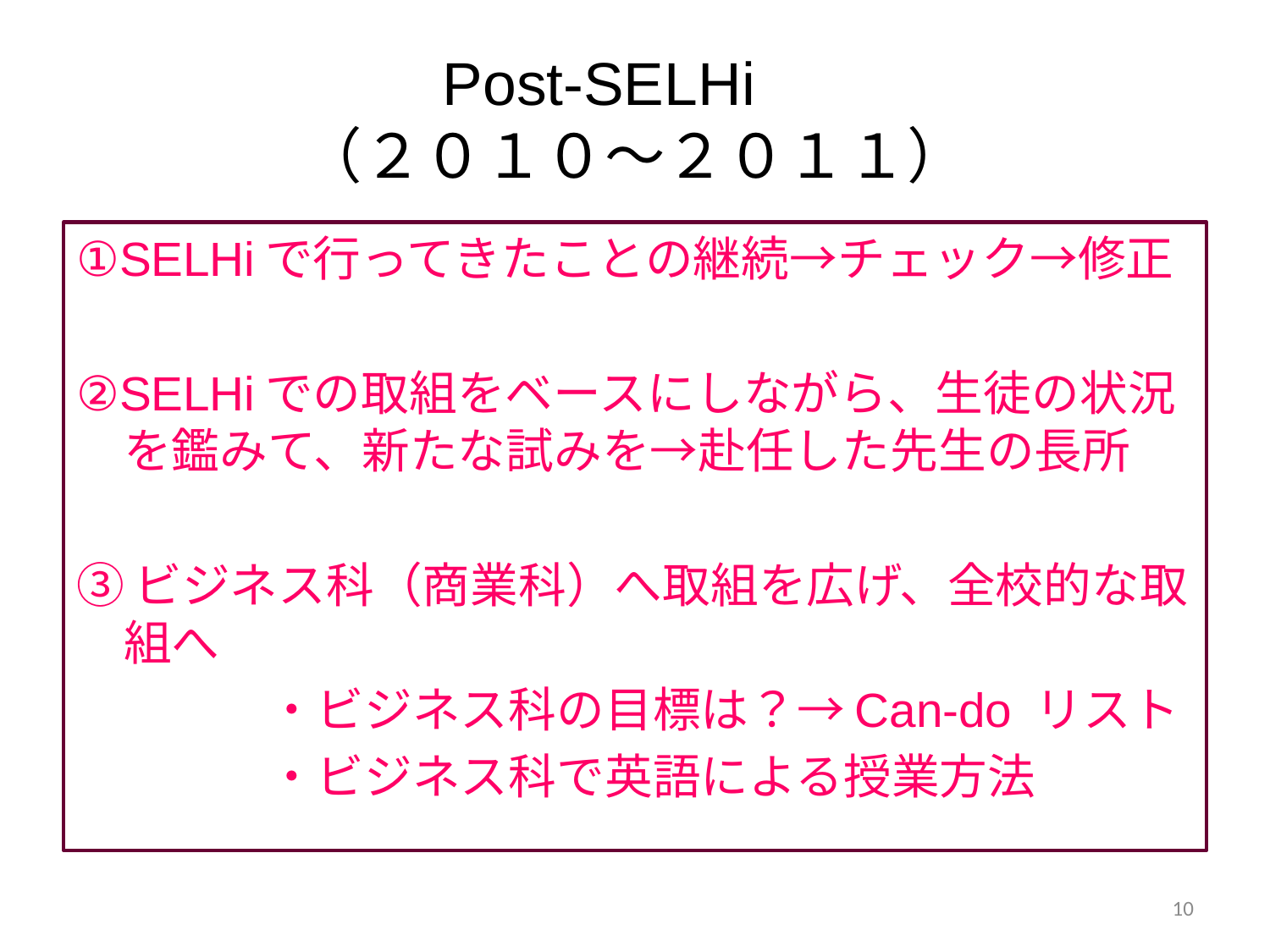

# Post-SELHi　 （２０１０～２０１１）
①SELHiで行ってきたことの継続→チェック→修正

②SELHiでの取組をベースにしながら、生徒の状況を鑑みて、新たな試みを→赴任した先生の長所

③ビジネス科（商業科）へ取組を広げ、全校的な取組へ
　　　　・ビジネス科の目標は？→Can-do リスト
　　　　・ビジネス科で英語による授業方法

10